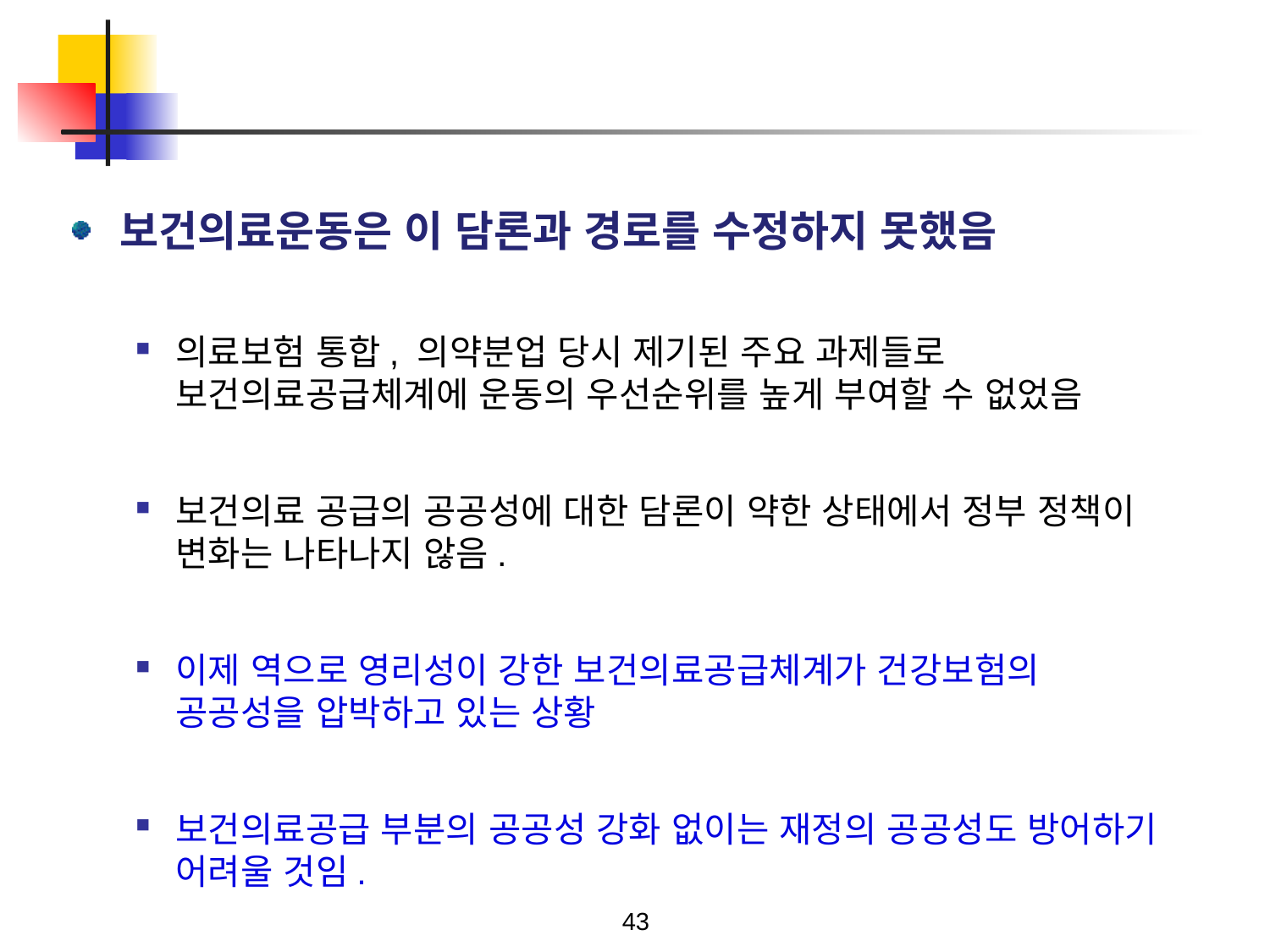

#
보건의료운동은 이 담론과 경로를 수정하지 못했음

의료보험 통합, 의약분업 당시 제기된 주요 과제들로 보건의료공급체계에 운동의 우선순위를 높게 부여할 수 없었음

보건의료 공급의 공공성에 대한 담론이 약한 상태에서 정부 정책이 변화는 나타나지 않음.

이제 역으로 영리성이 강한 보건의료공급체계가 건강보험의 공공성을 압박하고 있는 상황

보건의료공급 부분의 공공성 강화 없이는 재정의 공공성도 방어하기 어려울 것임.
43